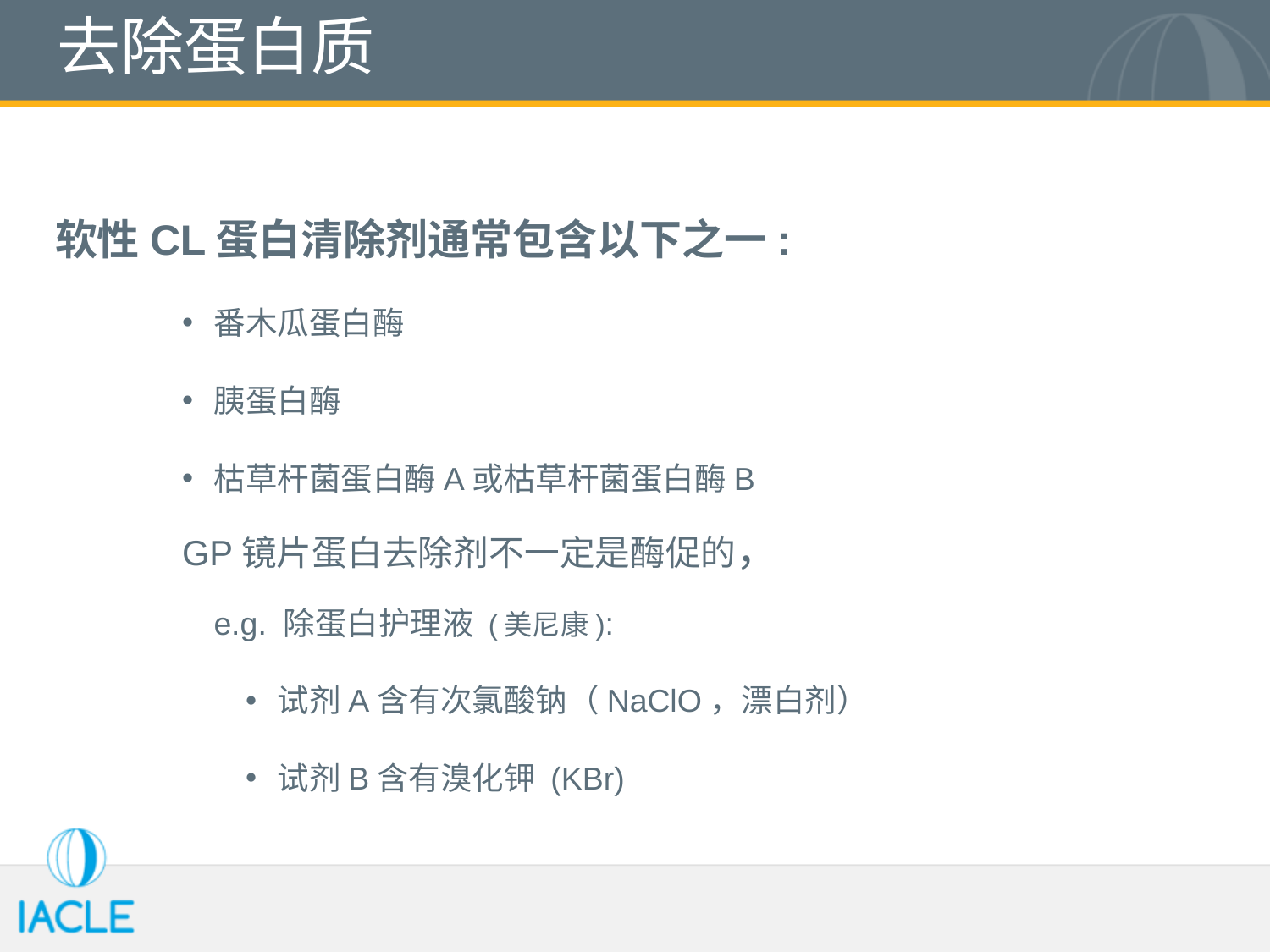

去除蛋白质
软性CL蛋白清除剂通常包含以下之一:
番木瓜蛋白酶
胰蛋白酶
枯草杆菌蛋白酶A或枯草杆菌蛋白酶B
GP镜片蛋白去除剂不一定是酶促的，
e.g. 除蛋白护理液 (美尼康):
试剂A含有次氯酸钠（NaClO，漂白剂）
试剂B含有溴化钾 (KBr)